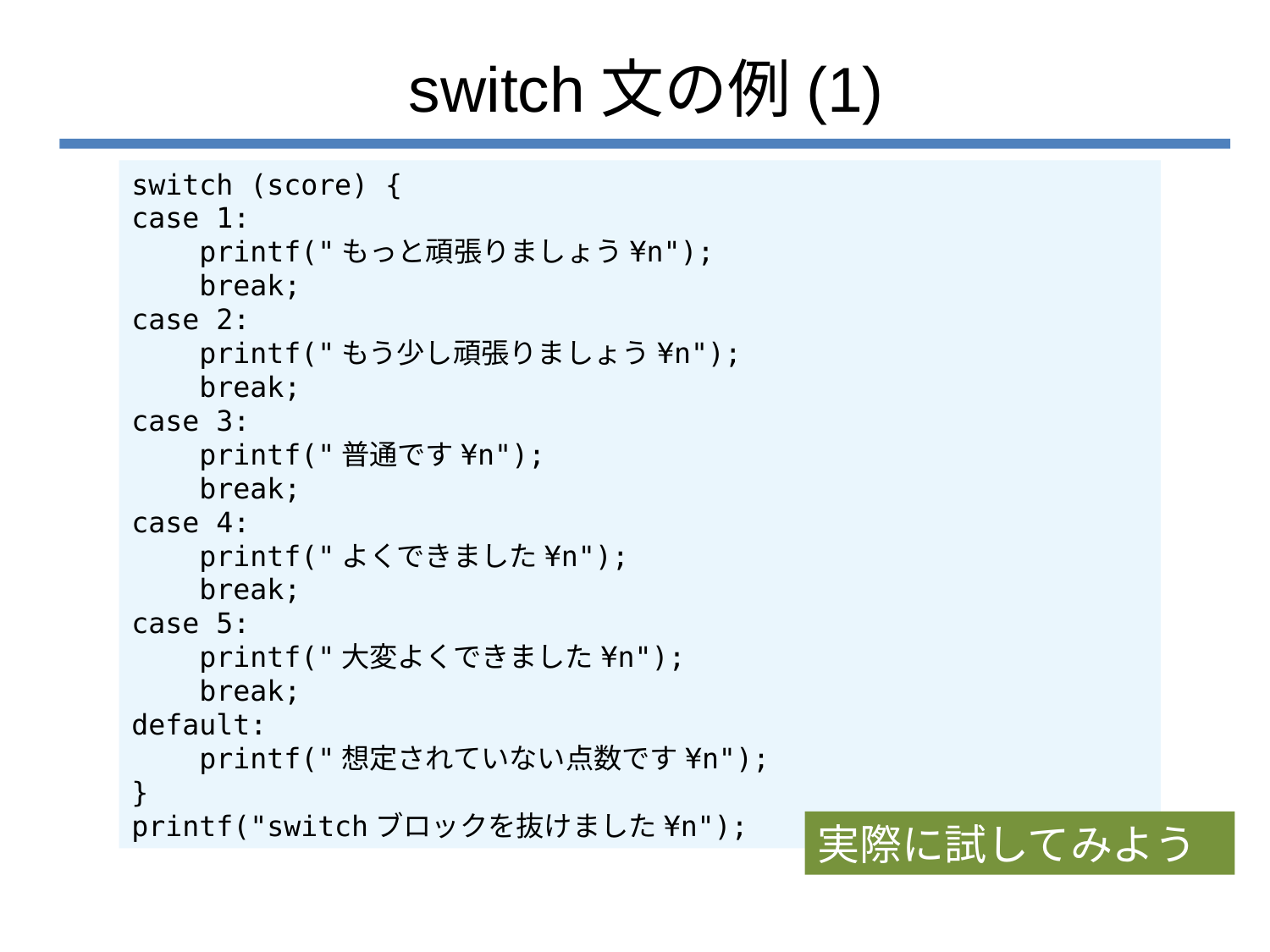

# switch文の例(1)
switch (score) {
case 1:
    printf("もっと頑張りましょう¥n");
    break;
case 2:
    printf("もう少し頑張りましょう¥n");
    break;
case 3:
    printf("普通です¥n");
    break;
case 4:
    printf("よくできました¥n");
    break;
case 5:
    printf("大変よくできました¥n");
    break;
default:
    printf("想定されていない点数です¥n");
}
printf("switchブロックを抜けました¥n");
実際に試してみよう